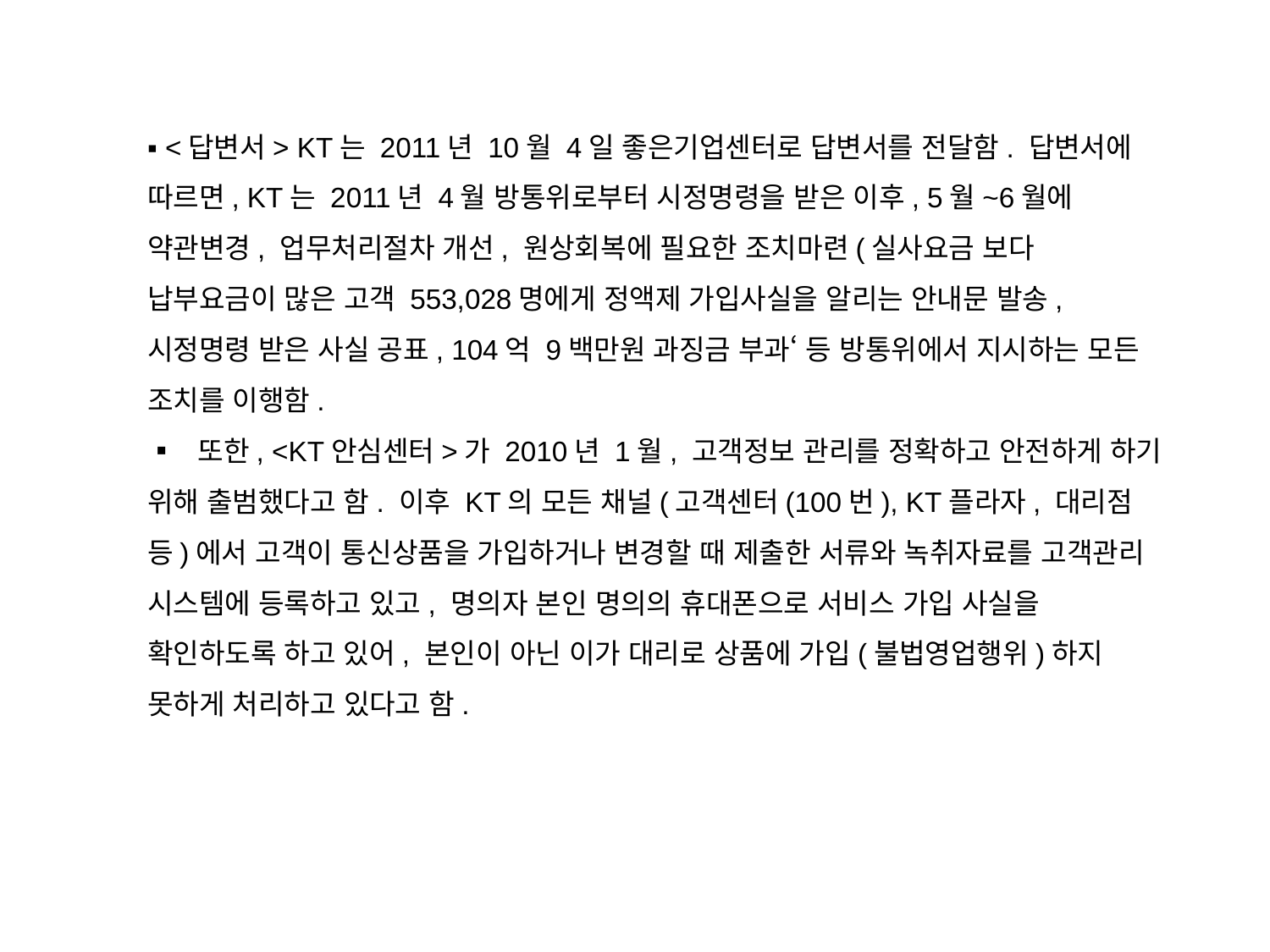

▪ <답변서> KT는 2011년 10월 4일 좋은기업센터로 답변서를 전달함. 답변서에 따르면, KT는 2011년 4월 방통위로부터 시정명령을 받은 이후, 5월~6월에 약관변경, 업무처리절차 개선, 원상회복에 필요한 조치마련(실사요금 보다 납부요금이 많은 고객 553,028명에게 정액제 가입사실을 알리는 안내문 발송, 시정명령 받은 사실 공표, 104억 9백만원 과징금 부과‘ 등 방통위에서 지시하는 모든 조치를 이행함.
▪  또한, <KT안심센터>가 2010년 1월, 고객정보 관리를 정확하고 안전하게 하기 위해 출범했다고 함. 이후 KT의 모든 채널(고객센터(100번), KT플라자, 대리점 등)에서 고객이 통신상품을 가입하거나 변경할 때 제출한 서류와 녹취자료를 고객관리 시스템에 등록하고 있고, 명의자 본인 명의의 휴대폰으로 서비스 가입 사실을 확인하도록 하고 있어, 본인이 아닌 이가 대리로 상품에 가입(불법영업행위)하지 못하게 처리하고 있다고 함.